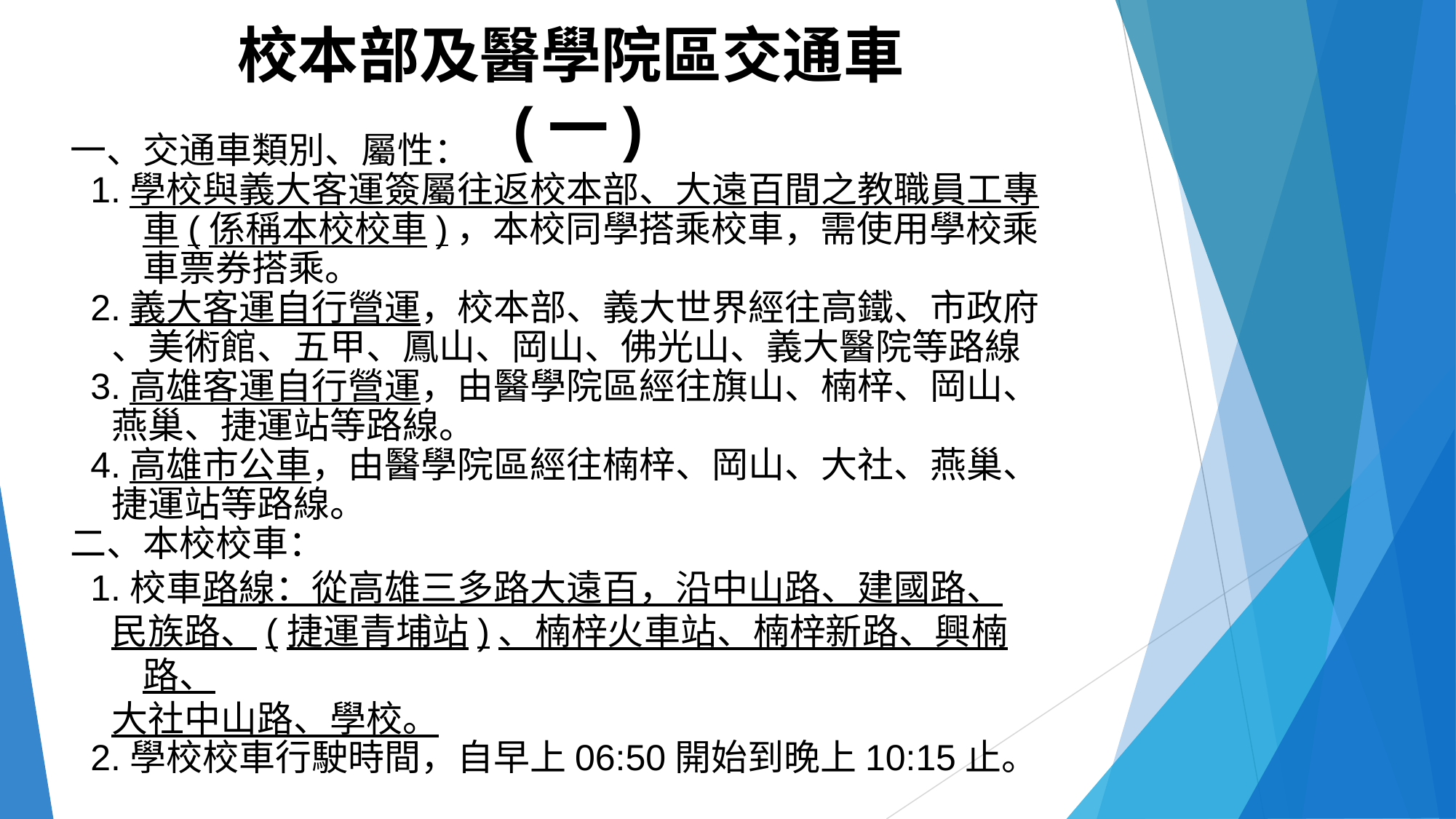

校本部及醫學院區交通車(一)
一、交通車類別、屬性：
  1.學校與義大客運簽屬往返校本部、大遠百間之教職員工專車(係稱本校校車)，本校同學搭乘校車，需使用學校乘車票券搭乘。
  2.義大客運自行營運，校本部、義大世界經往高鐵、市政府
    、美術館、五甲、鳳山、岡山、佛光山、義大醫院等路線
  3.高雄客運自行營運，由醫學院區經往旗山、楠梓、岡山、
    燕巢、捷運站等路線。
  4.高雄市公車，由醫學院區經往楠梓、岡山、大社、燕巢、
    捷運站等路線。
二、本校校車：
  1.校車路線：從高雄三多路大遠百，沿中山路、建國路、
    民族路、(捷運青埔站)、楠梓火車站、楠梓新路、興楠路、
    大社中山路、學校。
  2.學校校車行駛時間，自早上06:50開始到晚上10:15止。